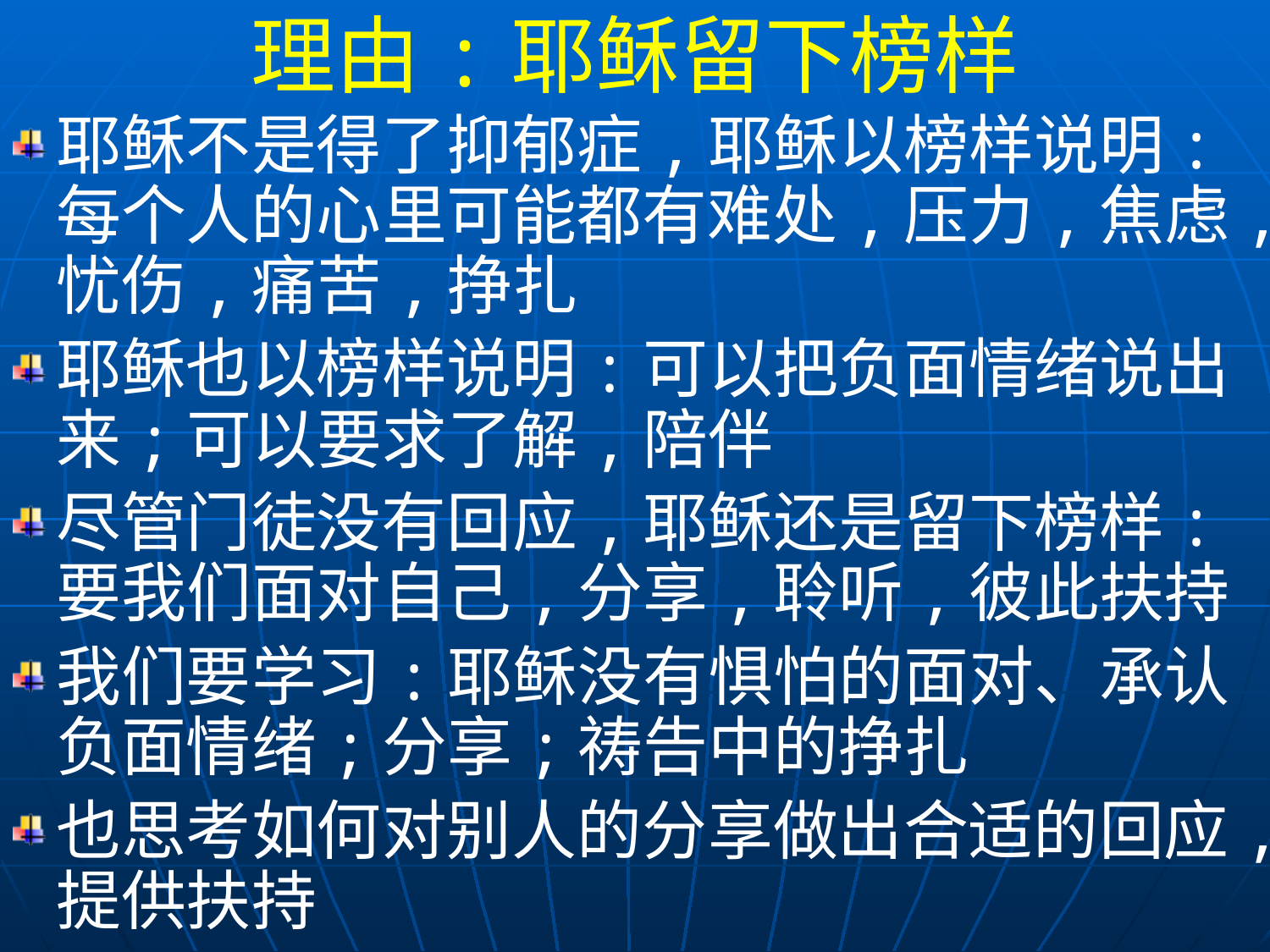

理由:耶稣留下榜样
耶稣不是得了抑郁症,耶稣以榜样说明:每个人的心里可能都有难处,压力,焦虑,忧伤,痛苦,挣扎
耶稣也以榜样说明:可以把负面情绪说出来;可以要求了解,陪伴
尽管门徒没有回应,耶稣还是留下榜样:要我们面对自己,分享,聆听,彼此扶持
我们要学习:耶稣没有惧怕的面对、承认负面情绪;分享;祷告中的挣扎
也思考如何对别人的分享做出合适的回应,提供扶持